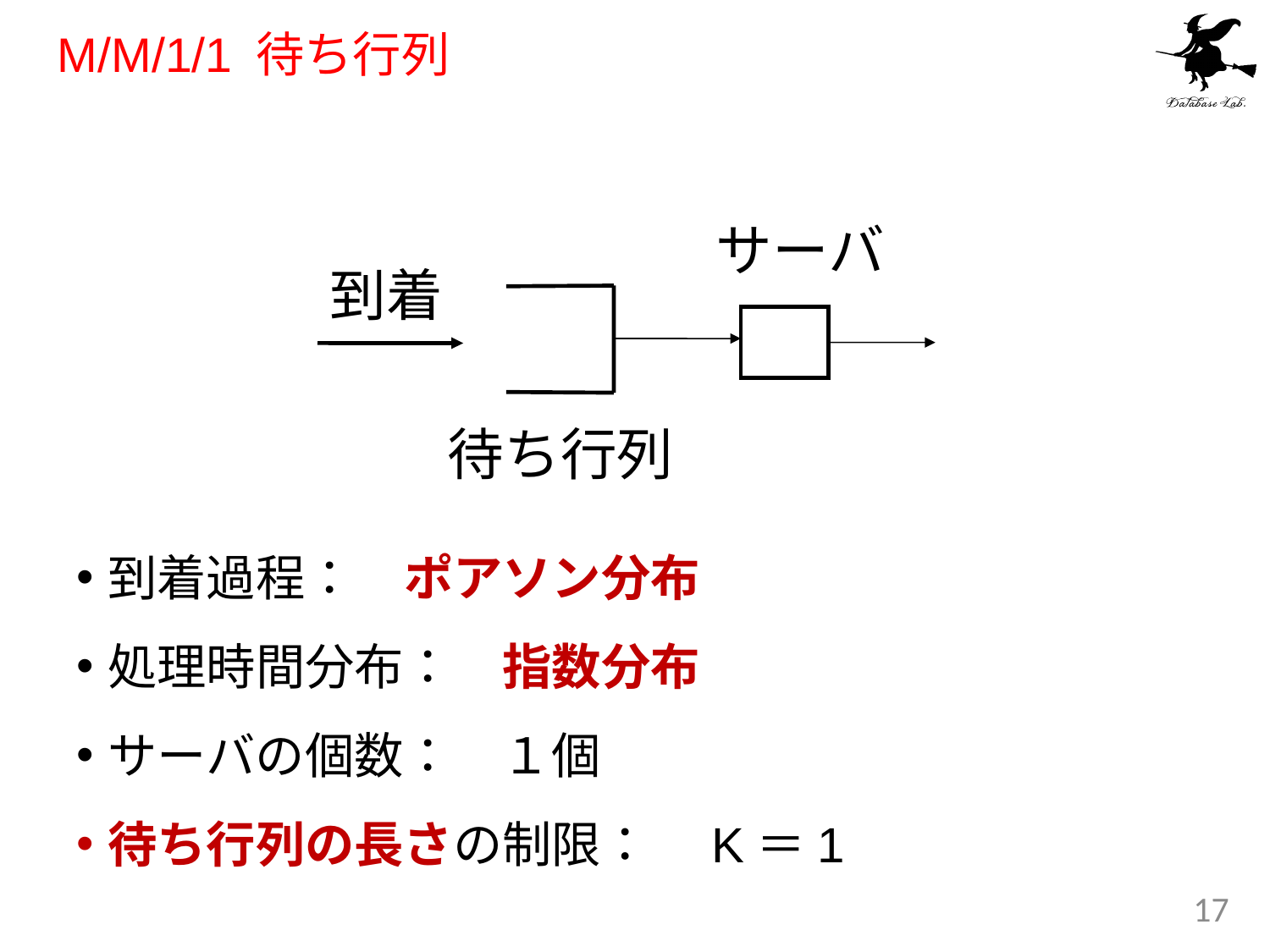

# M/M/1/1 待ち行列
サーバ
到着

待ち行列
到着過程：　ポアソン分布
処理時間分布：　指数分布
サーバの個数：　１個
待ち行列の長さの制限：　K＝1

17